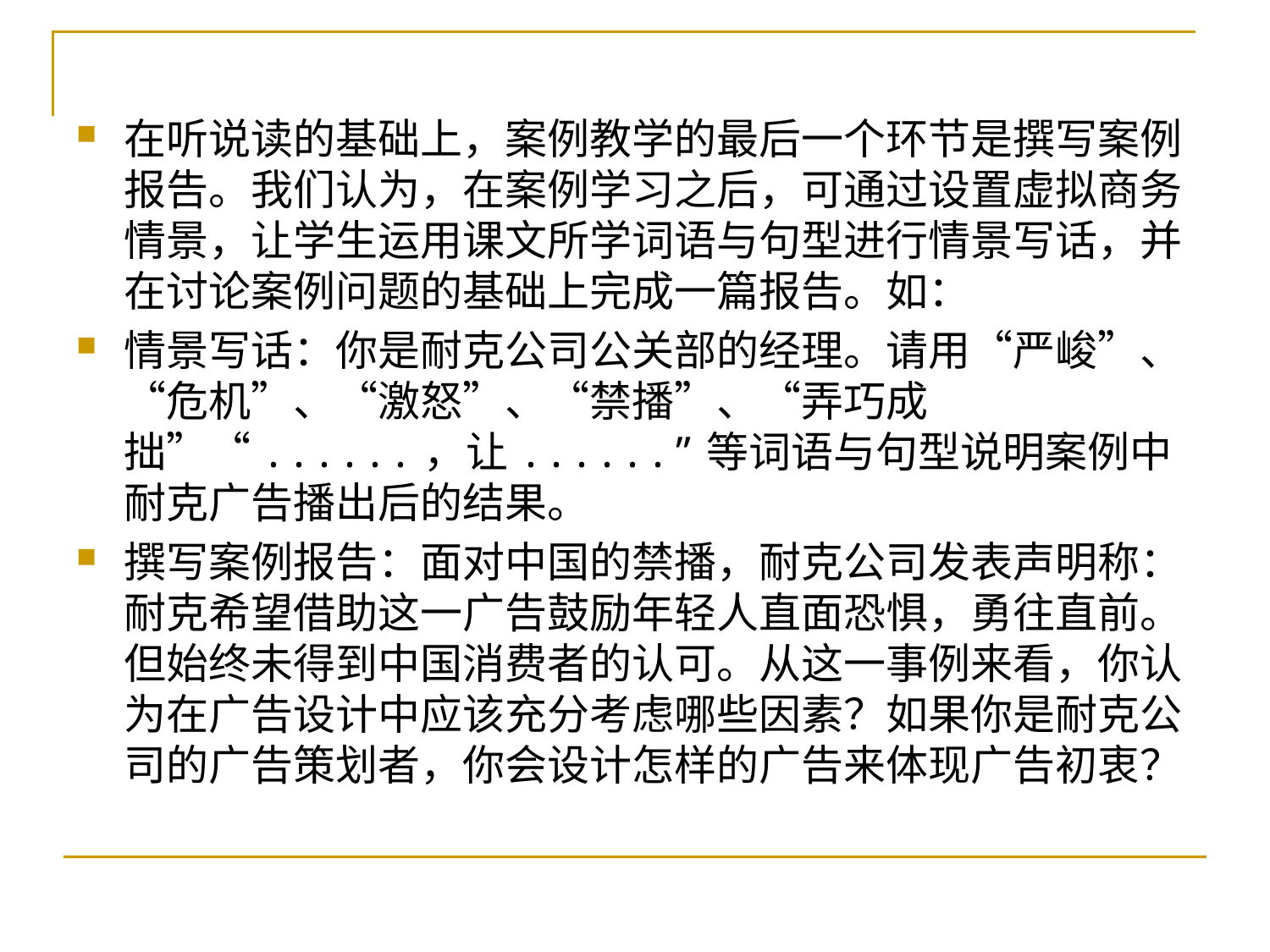

在听说读的基础上，案例教学的最后一个环节是撰写案例报告。我们认为，在案例学习之后，可通过设置虚拟商务情景，让学生运用课文所学词语与句型进行情景写话，并在讨论案例问题的基础上完成一篇报告。如：
情景写话：你是耐克公司公关部的经理。请用“严峻”、“危机”、“激怒”、“禁播”、“弄巧成拙”“......，让......”等词语与句型说明案例中耐克广告播出后的结果。
撰写案例报告：面对中国的禁播，耐克公司发表声明称：耐克希望借助这一广告鼓励年轻人直面恐惧，勇往直前。但始终未得到中国消费者的认可。从这一事例来看，你认为在广告设计中应该充分考虑哪些因素？如果你是耐克公司的广告策划者，你会设计怎样的广告来体现广告初衷？